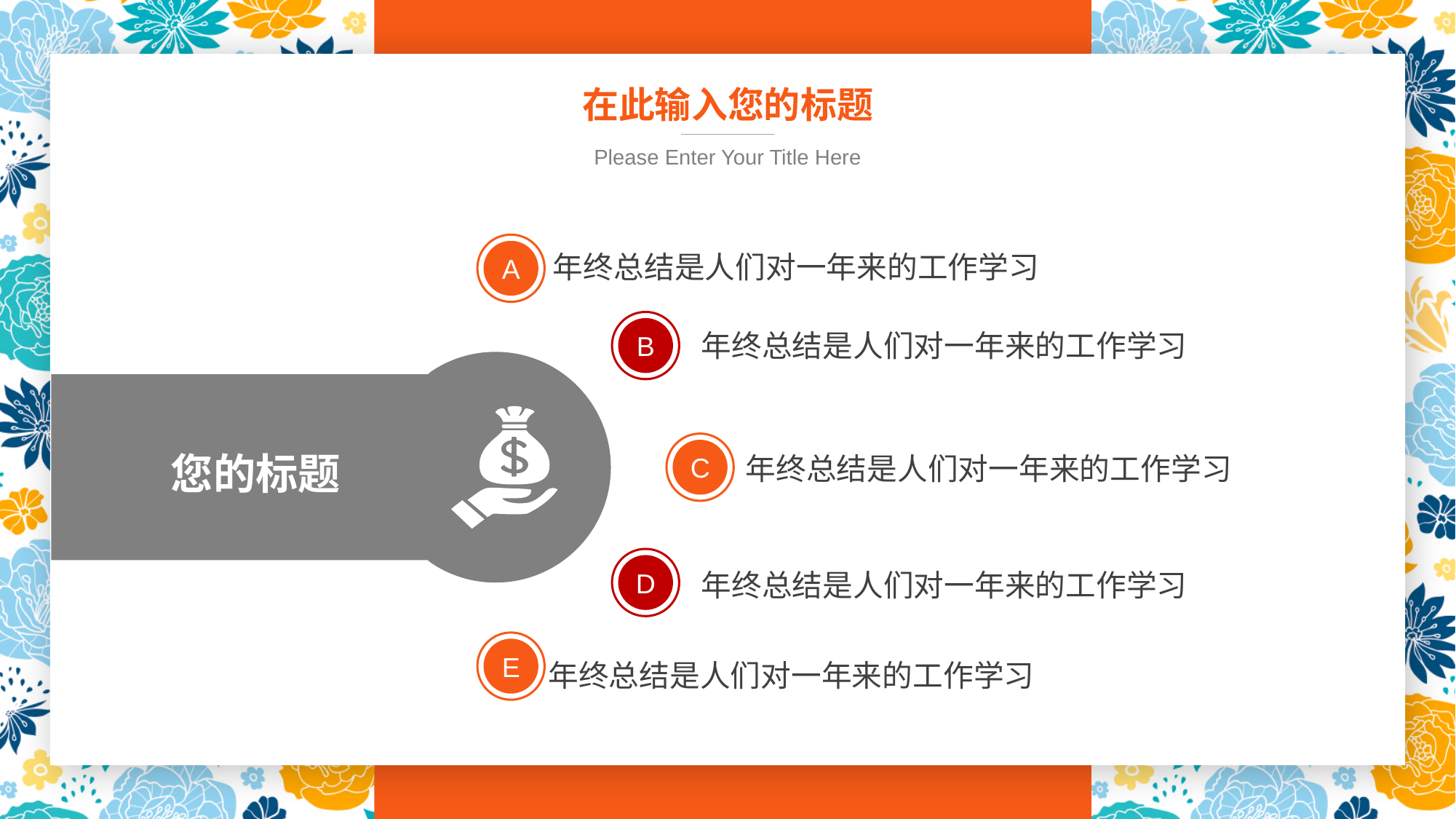

在此输入您的标题
Please Enter Your Title Here
A
年终总结是人们对一年来的工作学习
B
年终总结是人们对一年来的工作学习
您的标题

C
年终总结是人们对一年来的工作学习
D
年终总结是人们对一年来的工作学习
E
年终总结是人们对一年来的工作学习